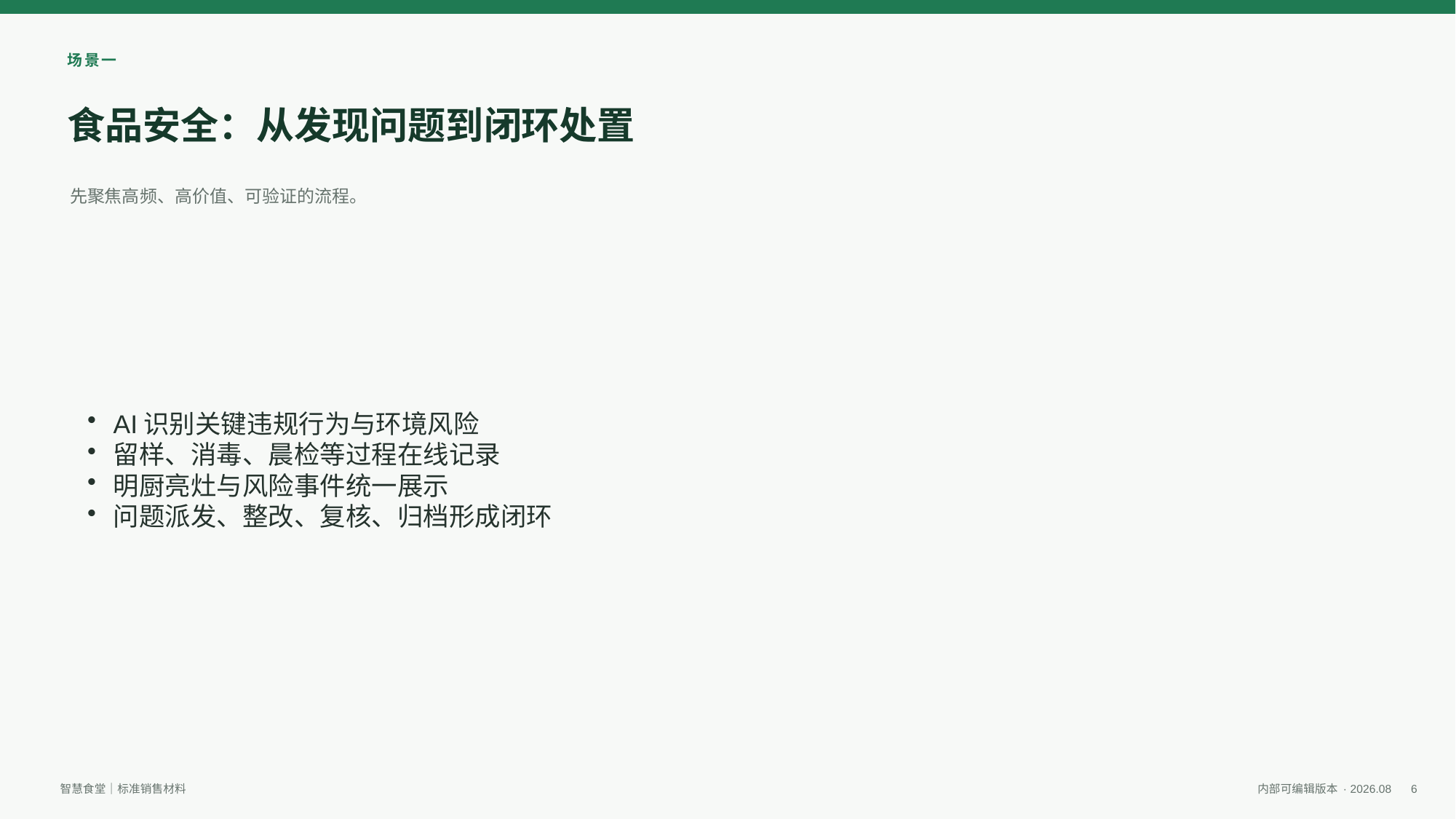

场景一
食品安全：从发现问题到闭环处置
先聚焦高频、高价值、可验证的流程。
AI识别关键违规行为与环境风险
留样、消毒、晨检等过程在线记录
明厨亮灶与风险事件统一展示
问题派发、整改、复核、归档形成闭环
6